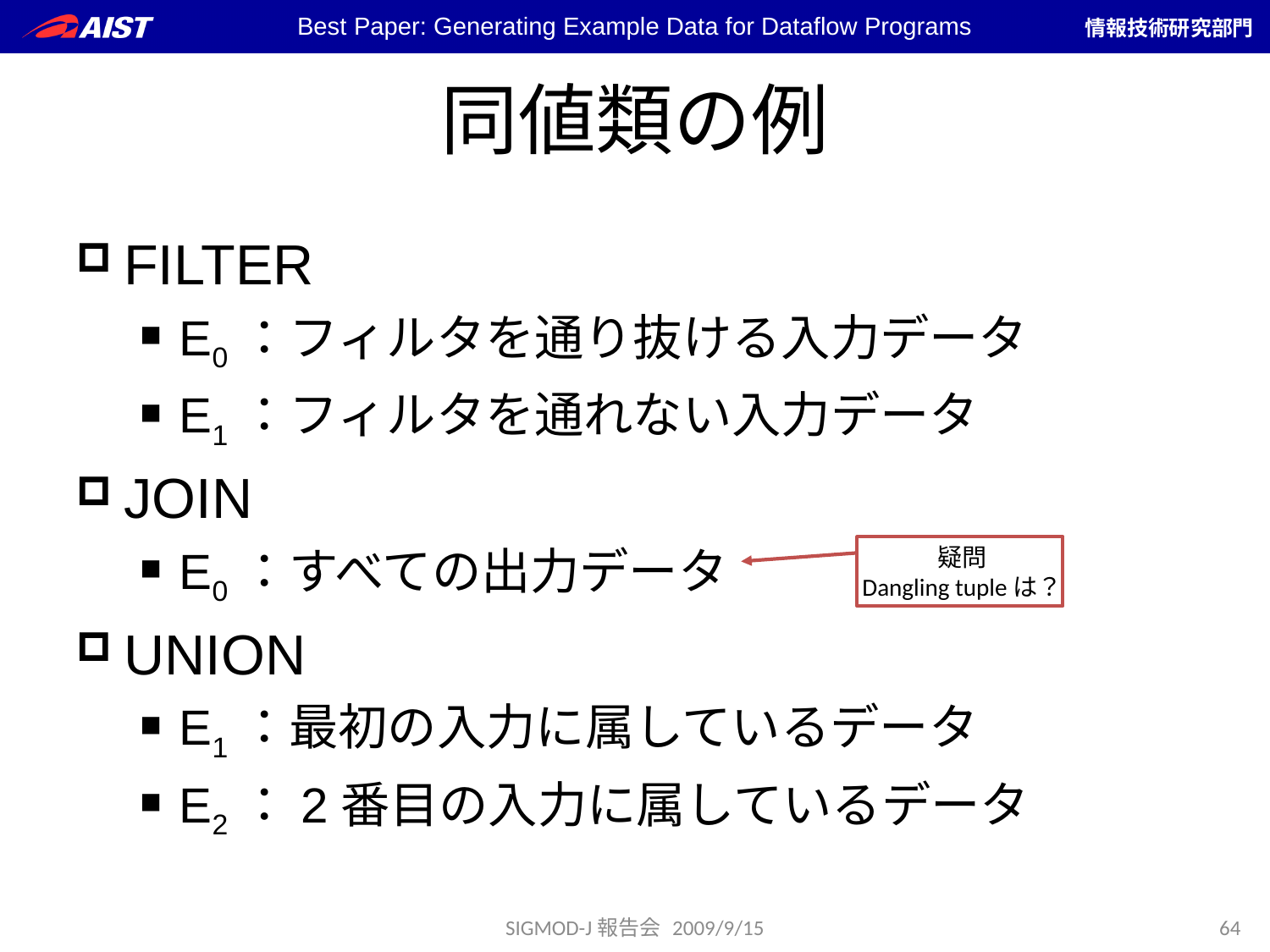

Best Paper: Generating Example Data for Dataflow Programs
# 同値類の例
FILTER
E0：フィルタを通り抜ける入力データ
E1：フィルタを通れない入力データ
JOIN
E0：すべての出力データ
UNION
E1：最初の入力に属しているデータ
E2：2番目の入力に属しているデータ
疑問
Dangling tupleは？
SIGMOD-J報告会 2009/9/15
64